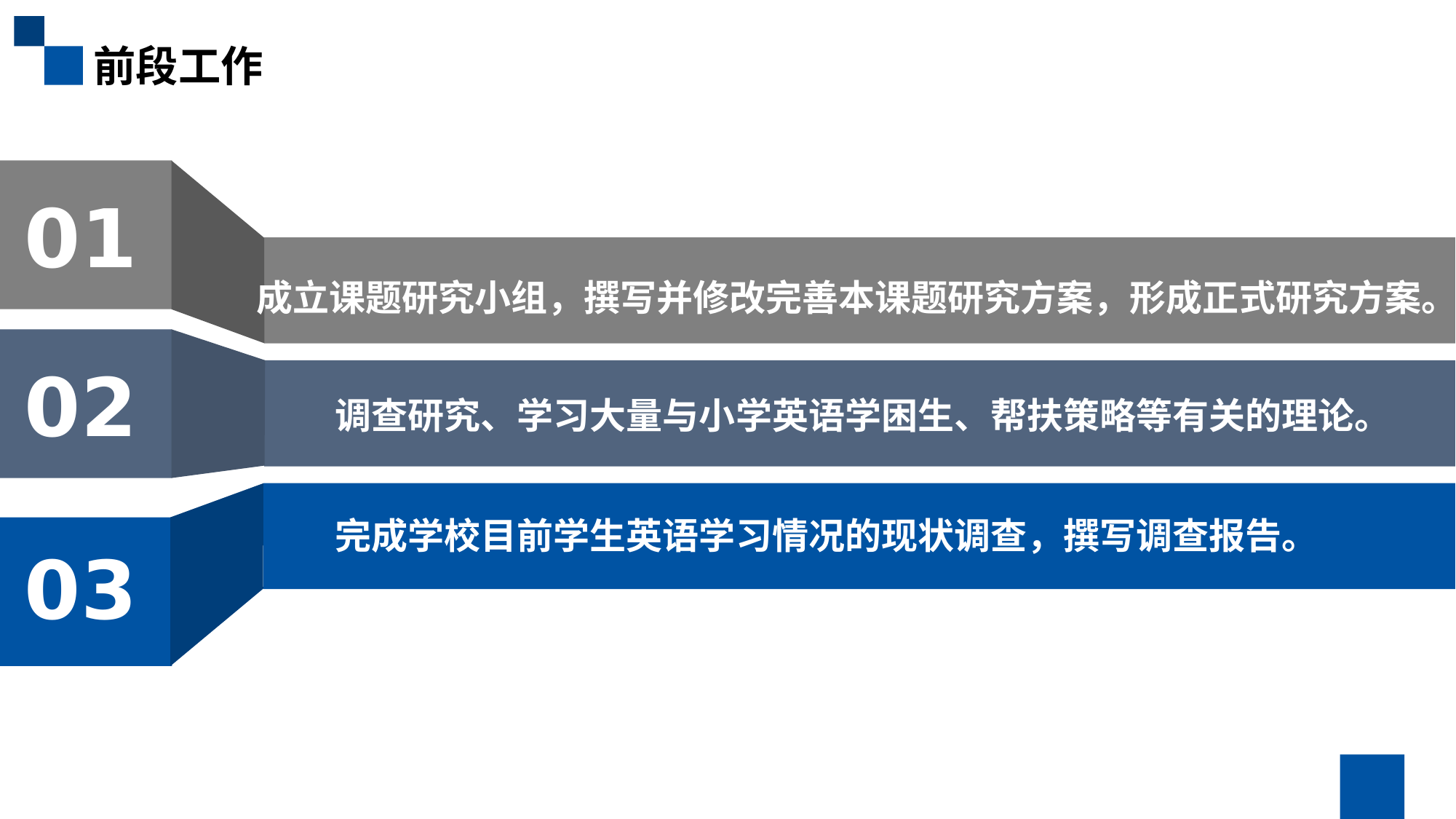

前段工作

01

成立课题研究小组，撰写并修改完善本课题研究方案，形成正式研究方案。

02

调查研究、学习大量与小学英语学困生、帮扶策略等有关的理论。
完成学校目前学生英语学习情况的现状调查，撰写调查报告。

03
17